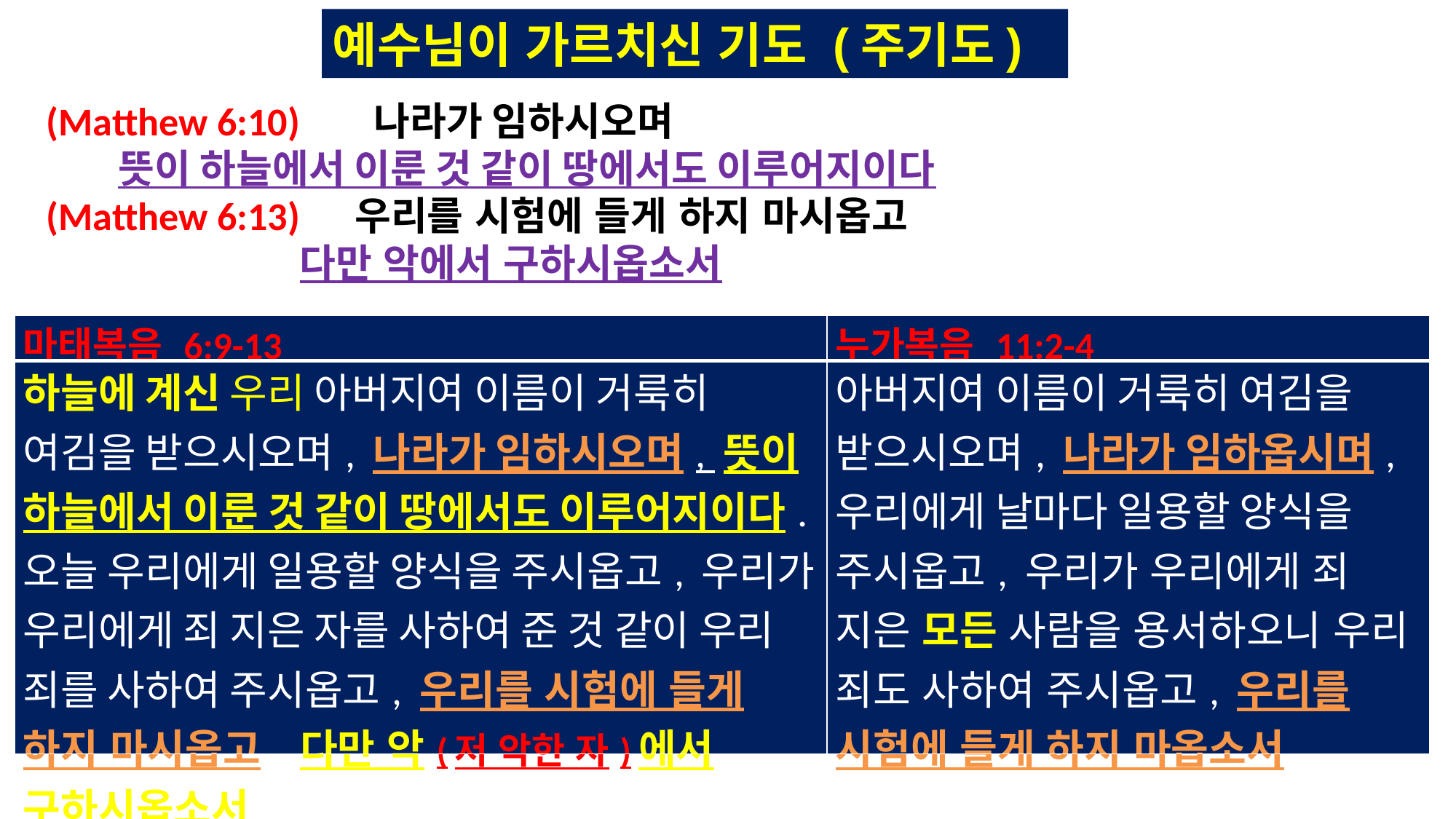

예수님이 가르치신 기도 (주기도)
(Matthew 6:10) 	나라가 임하시오며
       뜻이 하늘에서 이룬 것 같이 땅에서도 이루어지이다
(Matthew 6:13)     우리를 시험에 들게 하지 마시옵고
                      다만 악에서 구하시옵소서
| 마태복음 6:9-13 | 누가복음 11:2-4 |
| --- | --- |
| 하늘에 계신 우리 아버지여 이름이 거룩히 여김을 받으시오며, 나라가 임하시오며, 뜻이 하늘에서 이룬 것 같이 땅에서도 이루어지이다. 오늘 우리에게 일용할 양식을 주시옵고, 우리가 우리에게 죄 지은 자를 사하여 준 것 같이 우리 죄를 사하여 주시옵고, 우리를 시험에 들게 하지 마시옵고, 다만 악(저 악한 자)에서 구하시옵소서. | 아버지여 이름이 거룩히 여김을 받으시오며, 나라가 임하옵시며, 우리에게 날마다 일용할 양식을 주시옵고, 우리가 우리에게 죄 지은 모든 사람을 용서하오니 우리 죄도 사하여 주시옵고, 우리를 시험에 들게 하지 마옵소서. |